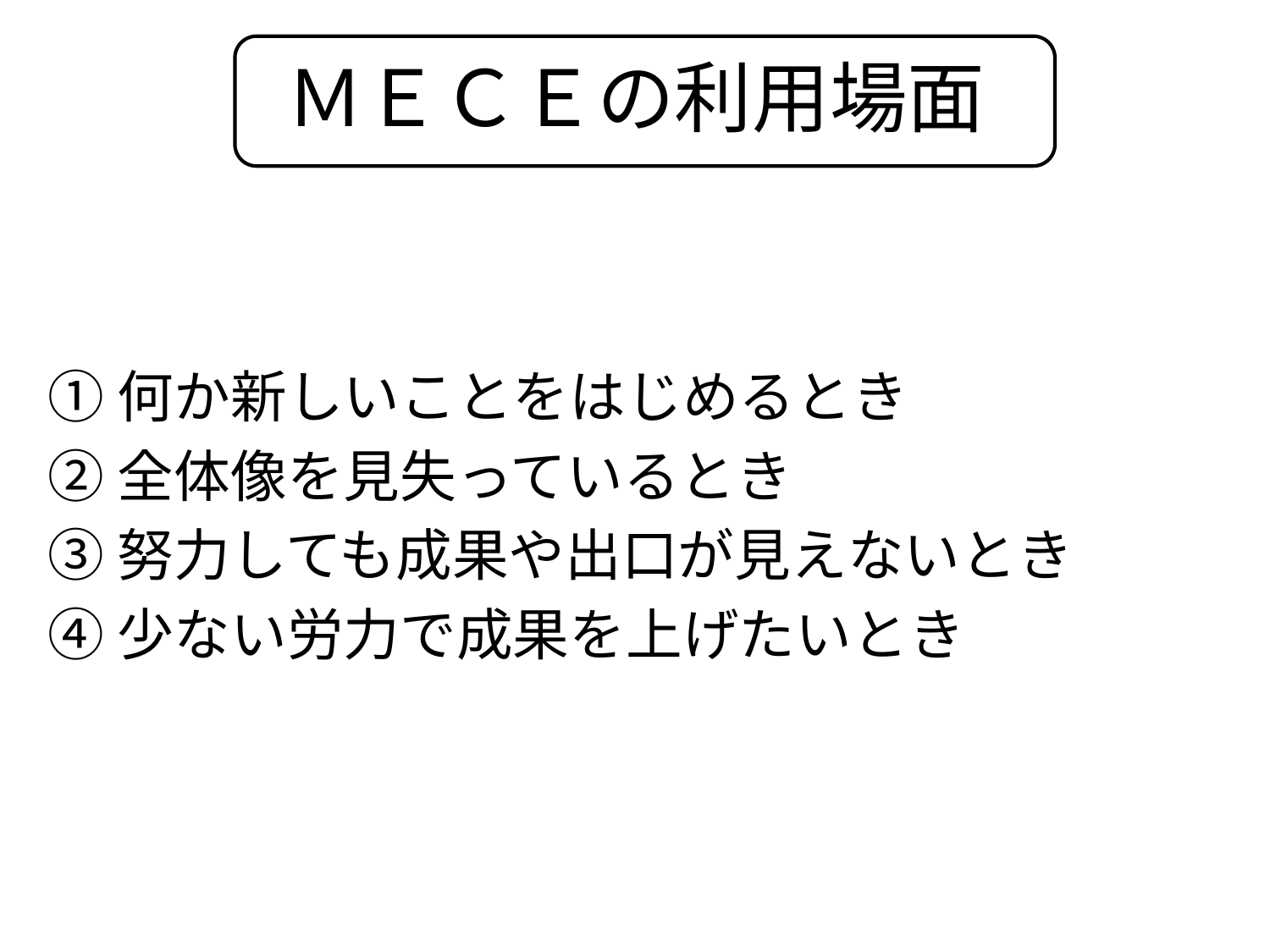

# ＭＥＣＥの利用場面

①何か新しいことをはじめるとき
②全体像を見失っているとき
③努力しても成果や出口が見えないとき
④少ない労力で成果を上げたいとき